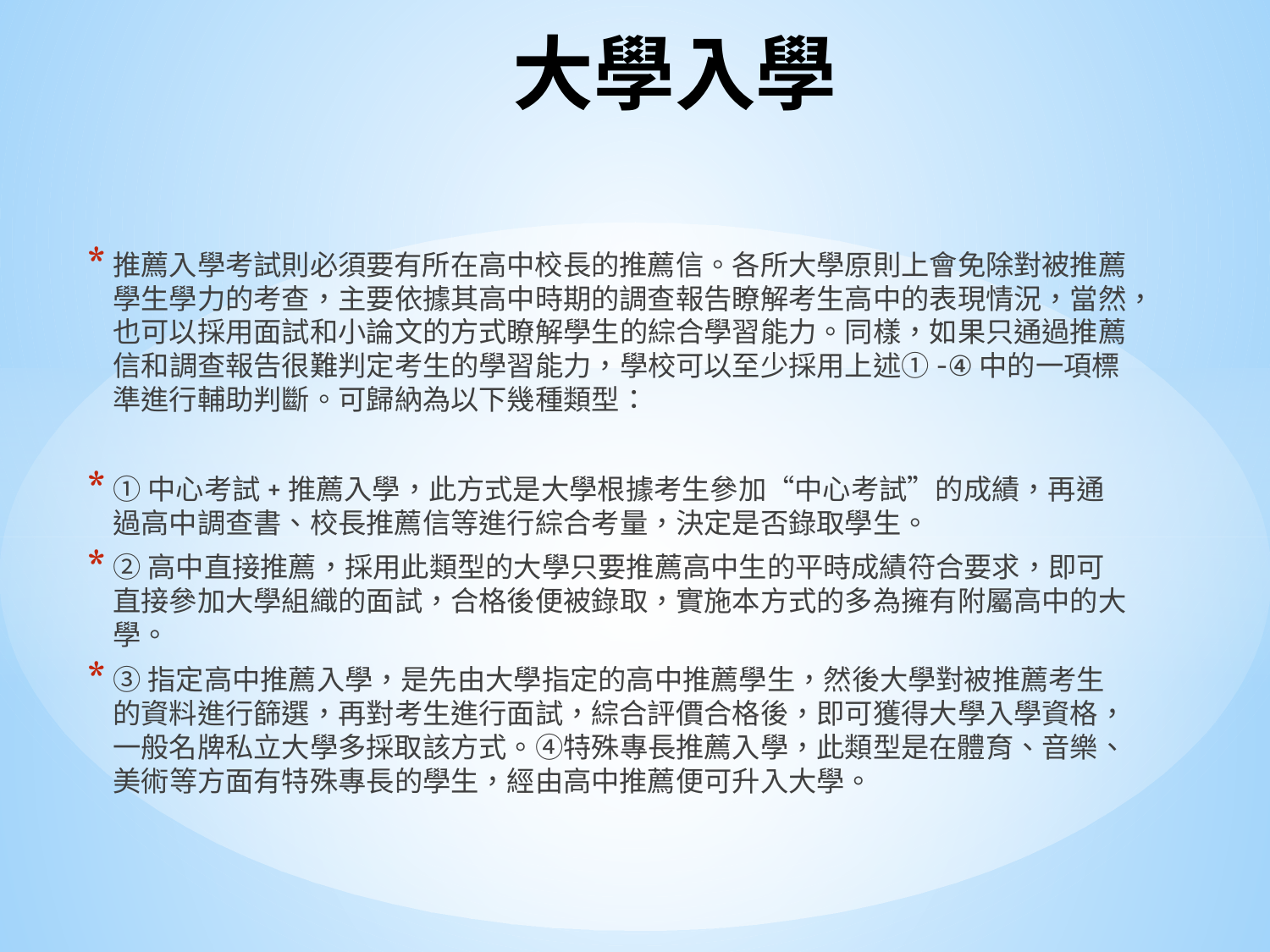

# 大學入學

推薦入學考試則必須要有所在高中校長的推薦信。各所大學原則上會免除對被推薦學生學力的考查，主要依據其高中時期的調查報告瞭解考生高中的表現情況，當然，也可以採用面試和小論文的方式瞭解學生的綜合學習能力。同樣，如果只通過推薦信和調查報告很難判定考生的學習能力，學校可以至少採用上述①-④中的一項標準進行輔助判斷。可歸納為以下幾種類型：

①中心考試+推薦入學，此方式是大學根據考生參加“中心考試”的成績，再通過高中調查書、校長推薦信等進行綜合考量，決定是否錄取學生。
②高中直接推薦，採用此類型的大學只要推薦高中生的平時成績符合要求，即可直接參加大學組織的面試，合格後便被錄取，實施本方式的多為擁有附屬高中的大學。
③指定高中推薦入學，是先由大學指定的高中推薦學生，然後大學對被推薦考生的資料進行篩選，再對考生進行面試，綜合評價合格後，即可獲得大學入學資格，一般名牌私立大學多採取該方式。④特殊專長推薦入學，此類型是在體育、音樂、美術等方面有特殊專長的學生，經由高中推薦便可升入大學。